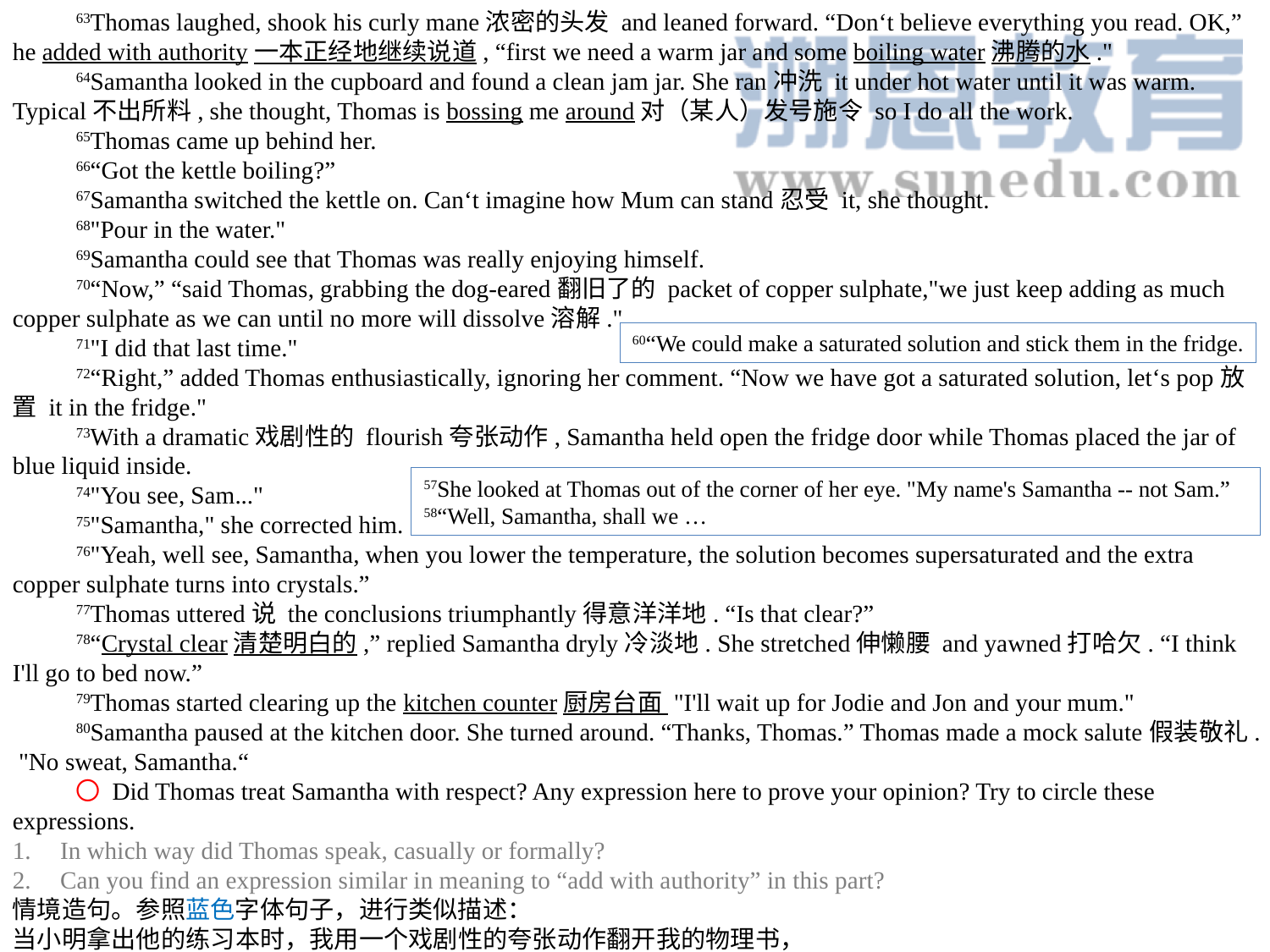

63Thomas laughed, shook his curly mane浓密的头发 and leaned forward. “Don‘t believe everything you read. OK,” he added with authority一本正经地继续说道, “first we need a warm jar and some boiling water沸腾的水."
64Samantha looked in the cupboard and found a clean jam jar. She ran冲洗 it under hot water until it was warm. Typical不出所料, she thought, Thomas is bossing me around对（某人）发号施令 so I do all the work.
65Thomas came up behind her.
66“Got the kettle boiling?”
67Samantha switched the kettle on. Can‘t imagine how Mum can stand忍受 it, she thought.
68"Pour in the water."
69Samantha could see that Thomas was really enjoying himself.
70“Now,” “said Thomas, grabbing the dog-eared翻旧了的 packet of copper sulphate,"we just keep adding as much copper sulphate as we can until no more will dissolve溶解."
71"I did that last time."
72“Right,” added Thomas enthusiastically, ignoring her comment. “Now we have got a saturated solution, let‘s pop放置 it in the fridge."
73With a dramatic戏剧性的 flourish夸张动作, Samantha held open the fridge door while Thomas placed the jar of blue liquid inside.
74"You see, Sam..."
75"Samantha," she corrected him.
76"Yeah, well see, Samantha, when you lower the temperature, the solution becomes supersaturated and the extra copper sulphate turns into crystals.”
77Thomas uttered说 the conclusions triumphantly得意洋洋地. “Is that clear?”
78“Crystal clear清楚明白的,” replied Samantha dryly冷淡地. She stretched伸懒腰 and yawned打哈欠. “I think I'll go to bed now.”
79Thomas started clearing up the kitchen counter厨房台面 "I'll wait up for Jodie and Jon and your mum."
80Samantha paused at the kitchen door. She turned around. “Thanks, Thomas.” Thomas made a mock salute假装敬礼. "No sweat, Samantha.“
〇 Did Thomas treat Samantha with respect? Any expression here to prove your opinion? Try to circle these expressions.
In which way did Thomas speak, casually or formally?
Can you find an expression similar in meaning to “add with authority” in this part?
情境造句。参照蓝色字体句子，进行类似描述：
当小明拿出他的练习本时，我用一个戏剧性的夸张动作翻开我的物理书，
“你错了”，他 ______________ (一本正经地继续说道/得意洋洋的总结道/ 狂热的继续说道，完全无视我的评价)
60“We could make a saturated solution and stick them in the fridge.
57She looked at Thomas out of the corner of her eye. "My name's Samantha -- not Sam.”
58“Well, Samantha, shall we …